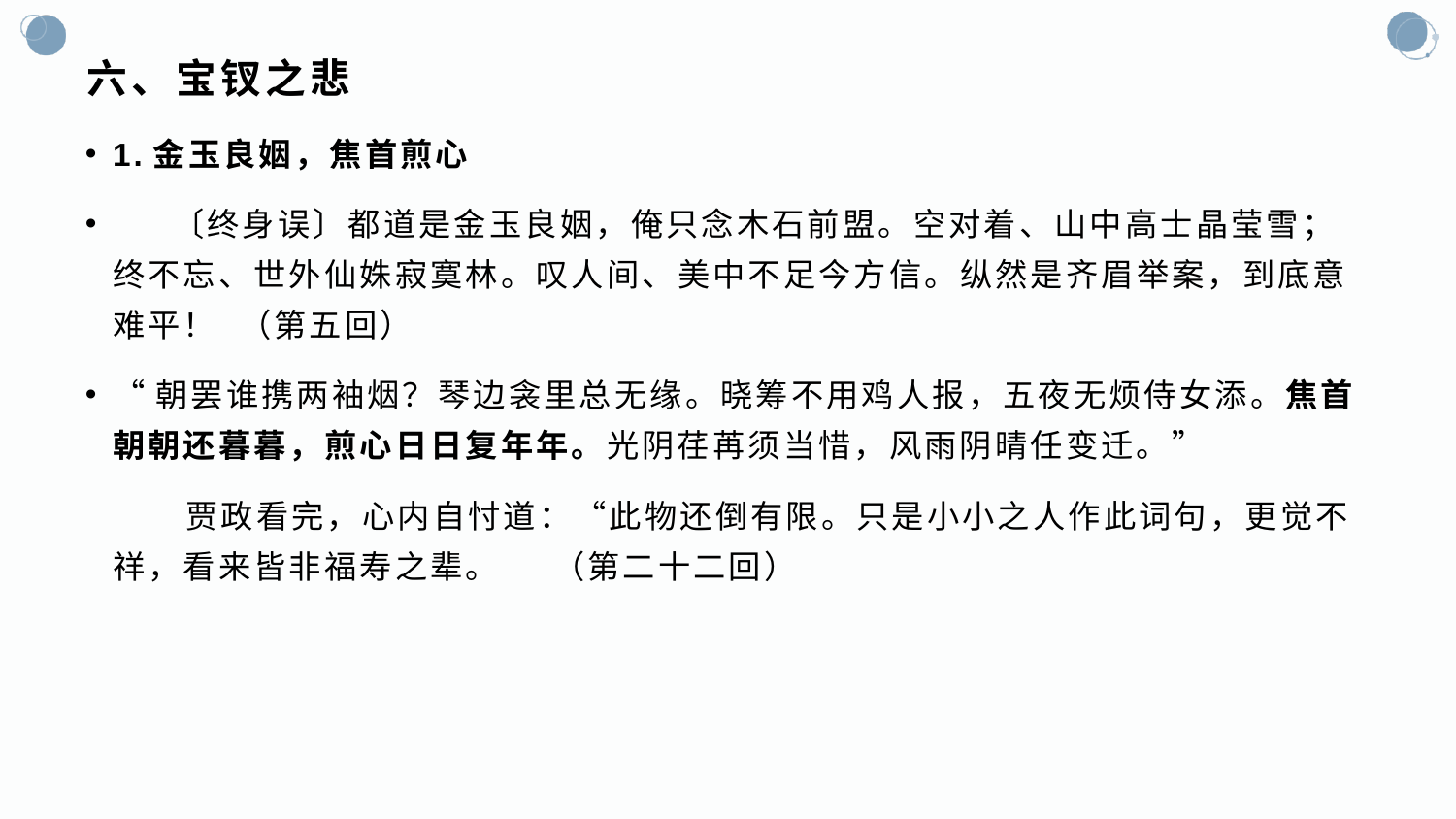

# 六、宝钗之悲
1.金玉良姻，焦首煎心
     〔终身误〕都道是金玉良姻，俺只念木石前盟。空对着、山中高士晶莹雪；终不忘、世外仙姝寂寞林。叹人间、美中不足今方信。纵然是齐眉举案，到底意难平！  （第五回）
“朝罢谁携两袖烟？琴边衾里总无缘。晓筹不用鸡人报，五夜无烦侍女添。焦首朝朝还暮暮，煎心日日复年年。光阴荏苒须当惜，风雨阴晴任变迁。”
         贾政看完，心内自忖道：“此物还倒有限。只是小小之人作此词句，更觉不祥，看来皆非福寿之辈。     （第二十二回）